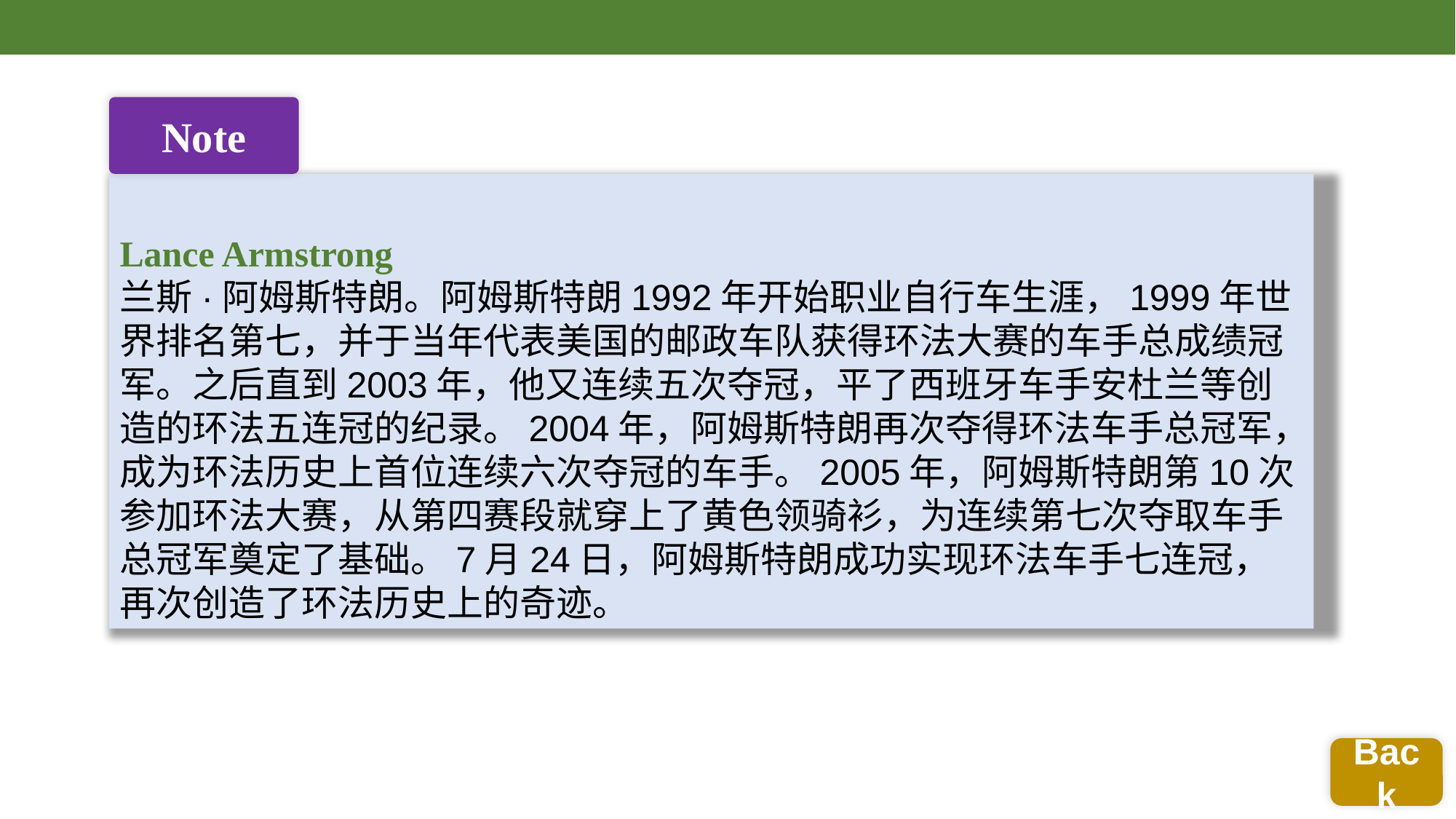

Note

Lance Armstrong
兰斯·阿姆斯特朗。阿姆斯特朗1992年开始职业自行车生涯，1999年世界排名第七，并于当年代表美国的邮政车队获得环法大赛的车手总成绩冠军。之后直到2003年，他又连续五次夺冠，平了西班牙车手安杜兰等创造的环法五连冠的纪录。2004年，阿姆斯特朗再次夺得环法车手总冠军，成为环法历史上首位连续六次夺冠的车手。2005年，阿姆斯特朗第10次参加环法大赛，从第四赛段就穿上了黄色领骑衫，为连续第七次夺取车手总冠军奠定了基础。7月24日，阿姆斯特朗成功实现环法车手七连冠，再次创造了环法历史上的奇迹。
Back